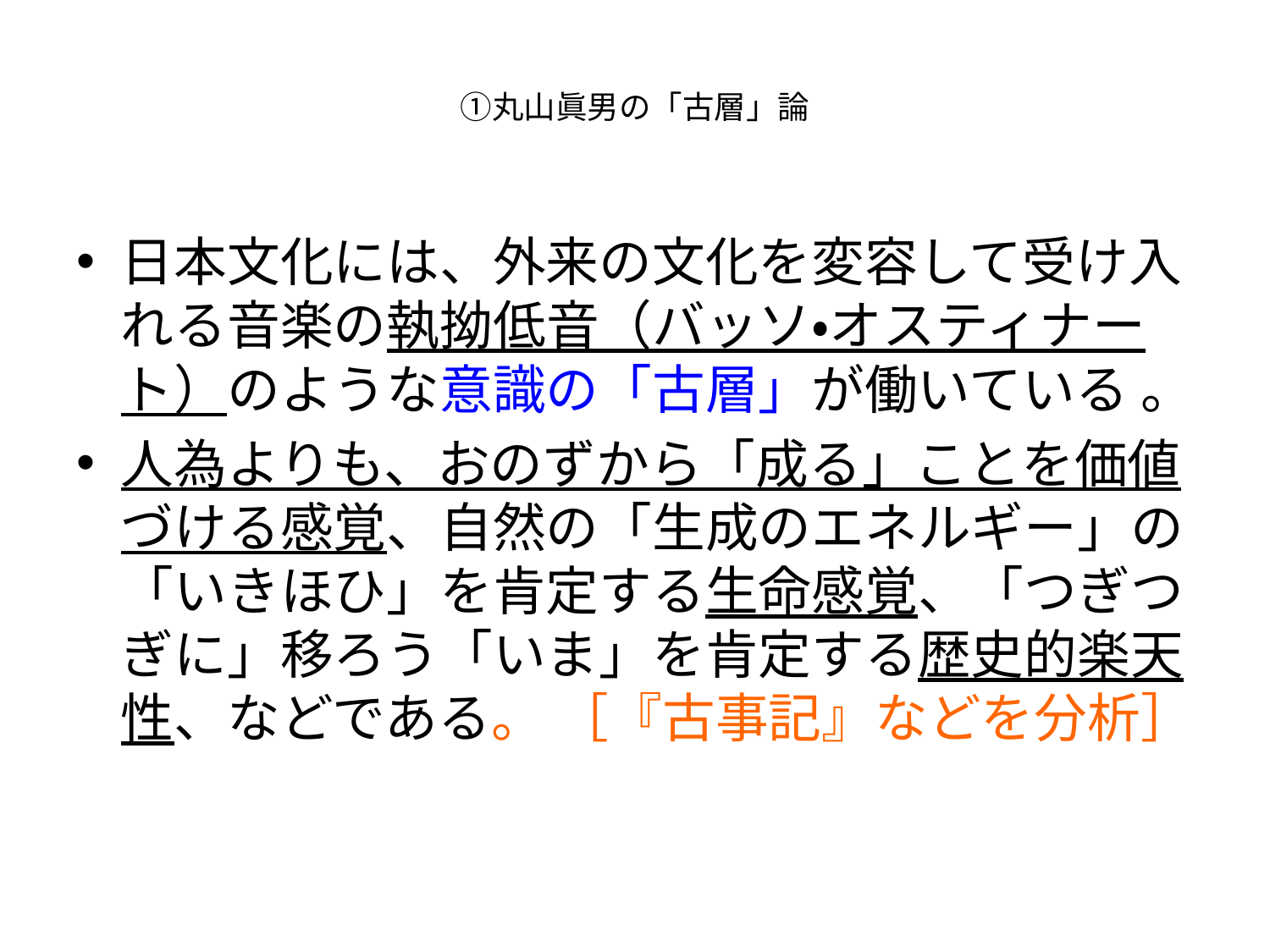

# ①丸山眞男の「古層」論
日本文化には、外来の文化を変容して受け入れる音楽の執拗低音（バッソ・オスティナート）のような意識の「古層」が働いている 。
人為よりも、おのずから「成る」ことを価値づける感覚、自然の「生成のエネルギー」の「いきほひ」を肯定する生命感覚、「つぎつぎに」移ろう「いま」を肯定する歴史的楽天性、などである。 ［『古事記』などを分析］